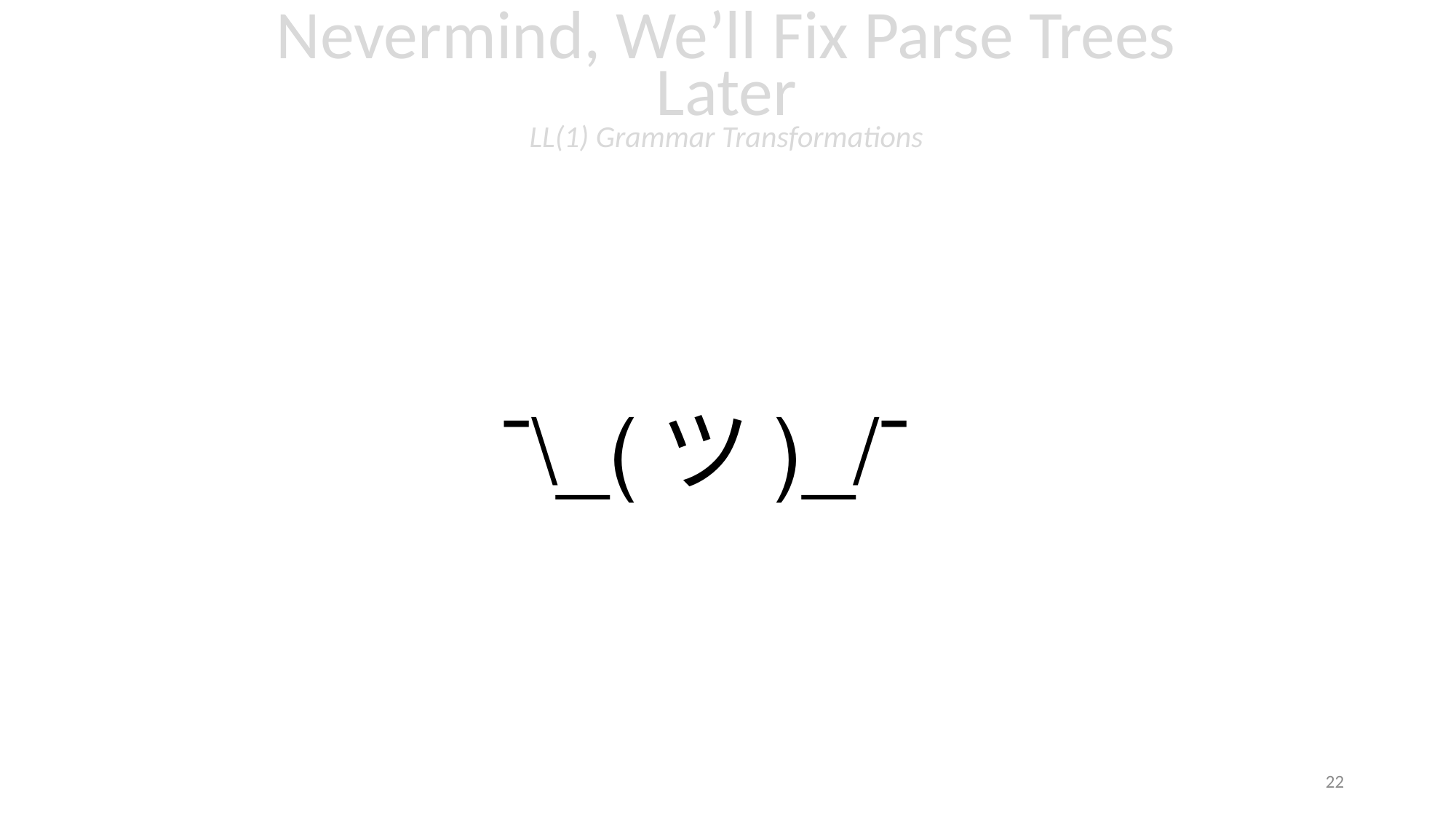

# Nevermind, We’ll Fix Parse Trees Later LL(1) Grammar Transformations
¯\_(ツ)_/¯
22